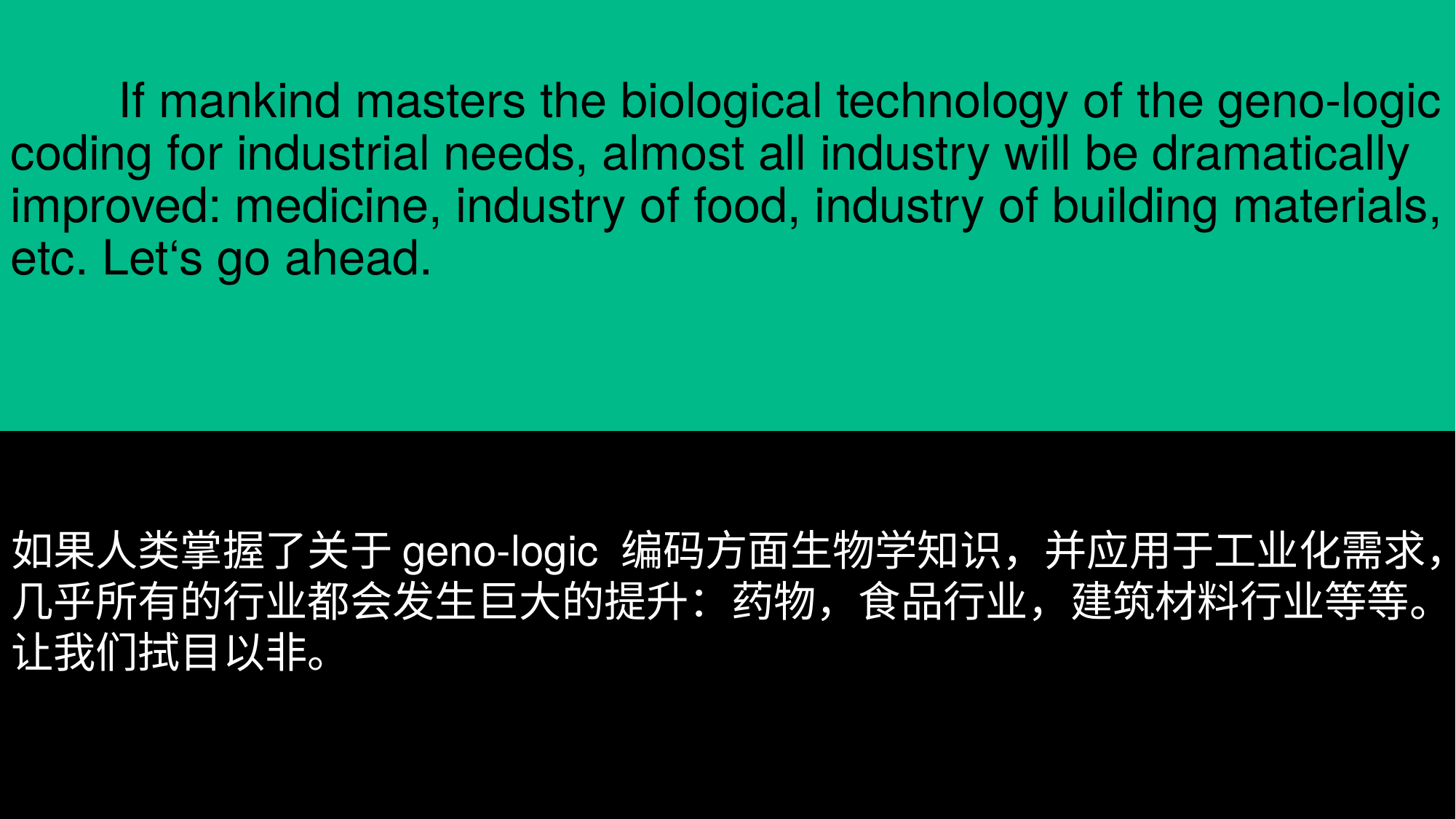

If mankind masters the biological technology of the geno-logic coding for industrial needs, almost all industry will be dramatically improved: medicine, industry of food, industry of building materials,
etc. Let‘s go ahead.
如果人类掌握了关于geno-logic 编码方面生物学知识，并应用于工业化需求，几乎所有的行业都会发生巨大的提升：药物，食品行业，建筑材料行业等等。让我们拭目以非。